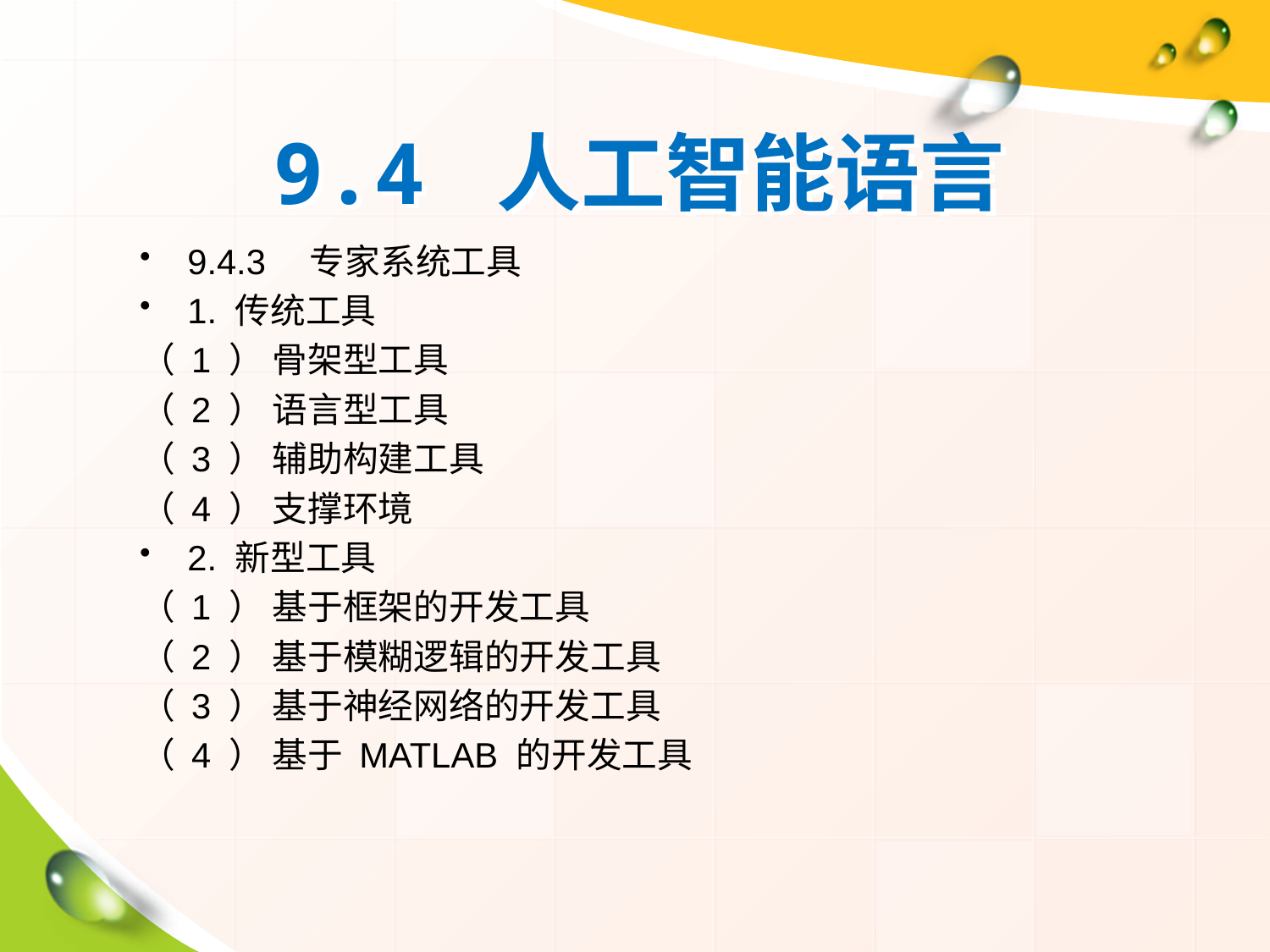

# 9.4 人工智能语言
9.4.3 专家系统工具
1. 传统工具
（ 1 ） 骨架型工具
（ 2 ） 语言型工具
（ 3 ） 辅助构建工具
（ 4 ） 支撑环境
2. 新型工具
（ 1 ） 基于框架的开发工具
（ 2 ） 基于模糊逻辑的开发工具
（ 3 ） 基于神经网络的开发工具
（ 4 ） 基于 MATLAB 的开发工具